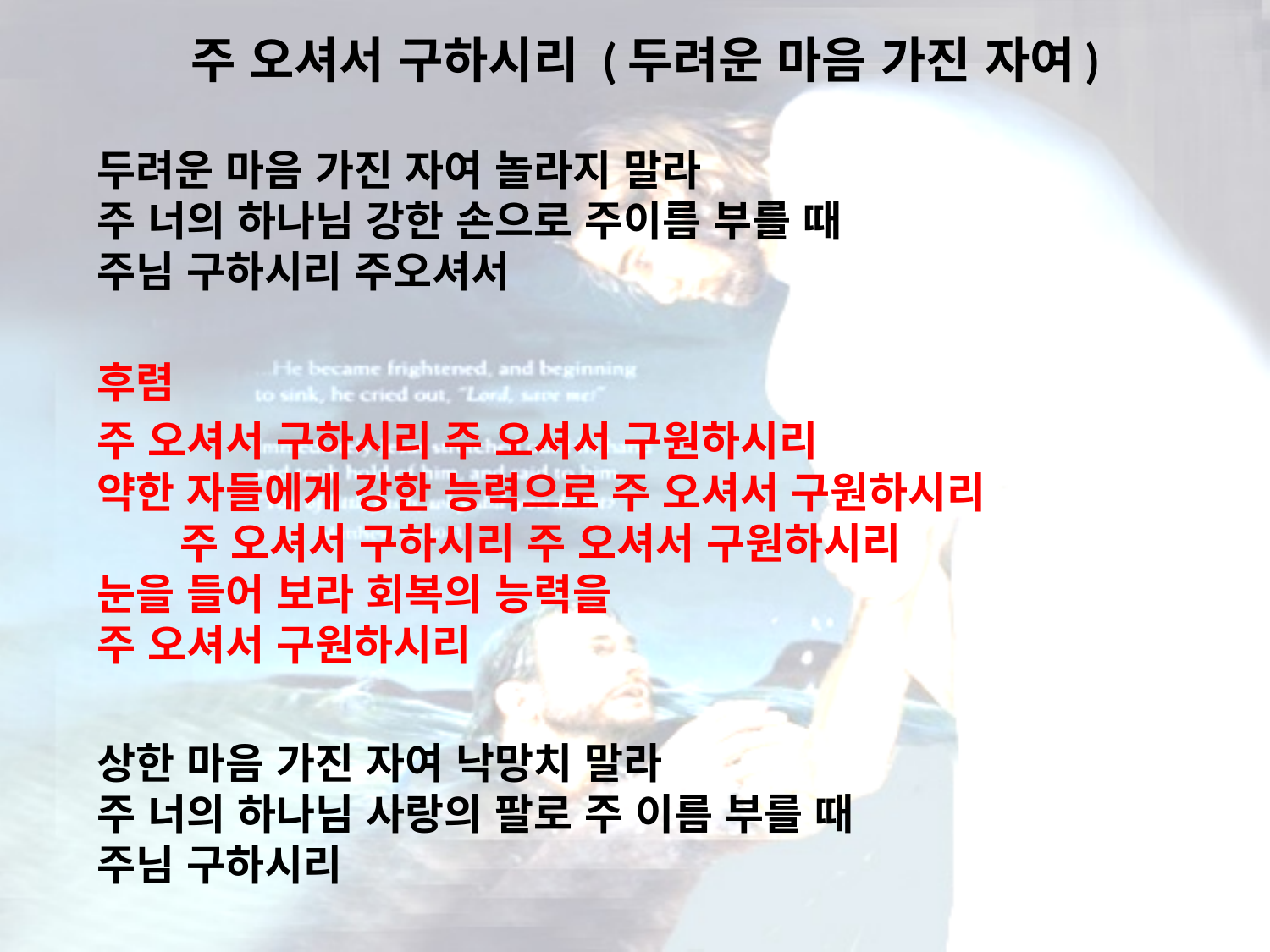

# 주 오셔서 구하시리 (두려운 마음 가진 자여)
두려운 마음 가진 자여 놀라지 말라
주 너의 하나님 강한 손으로 주이름 부를 때
주님 구하시리 주오셔서
후렴
주 오셔서 구하시리 주 오셔서 구원하시리
약한 자들에게 강한 능력으로 주 오셔서 구원하시리            주 오셔서 구하시리 주 오셔서 구원하시리
눈을 들어 보라 회복의 능력을
주 오셔서 구원하시리

상한 마음 가진 자여 낙망치 말라
주 너의 하나님 사랑의 팔로 주 이름 부를 때
주님 구하시리